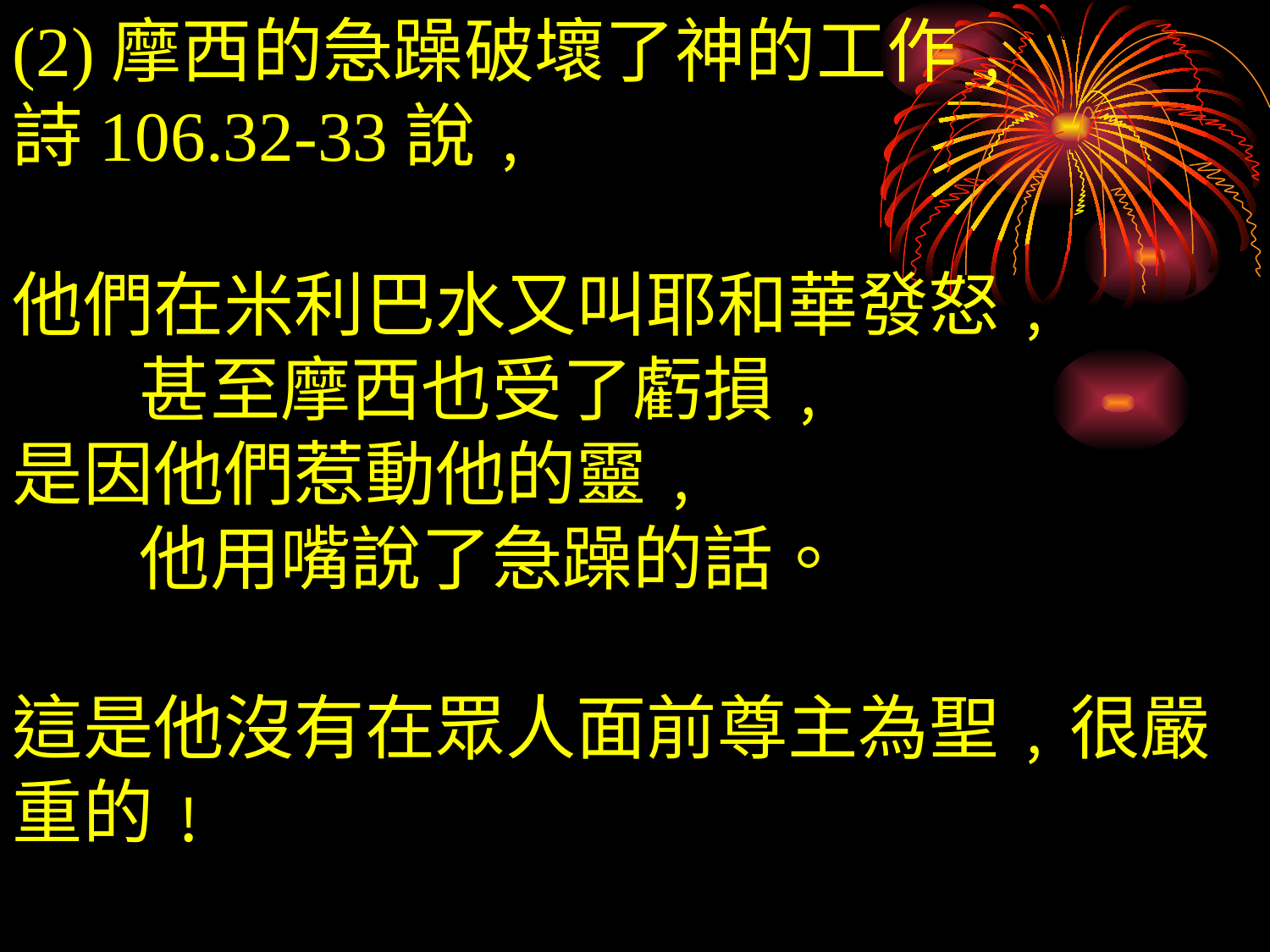

(2)摩西的急躁破壞了神的工作﹐
詩106.32-33說﹐

他們在米利巴水又叫耶和華發怒﹐
	甚至摩西也受了虧損﹐
是因他們惹動他的靈﹐
	他用嘴說了急躁的話。

這是他沒有在眾人面前尊主為聖﹐很嚴重的﹗